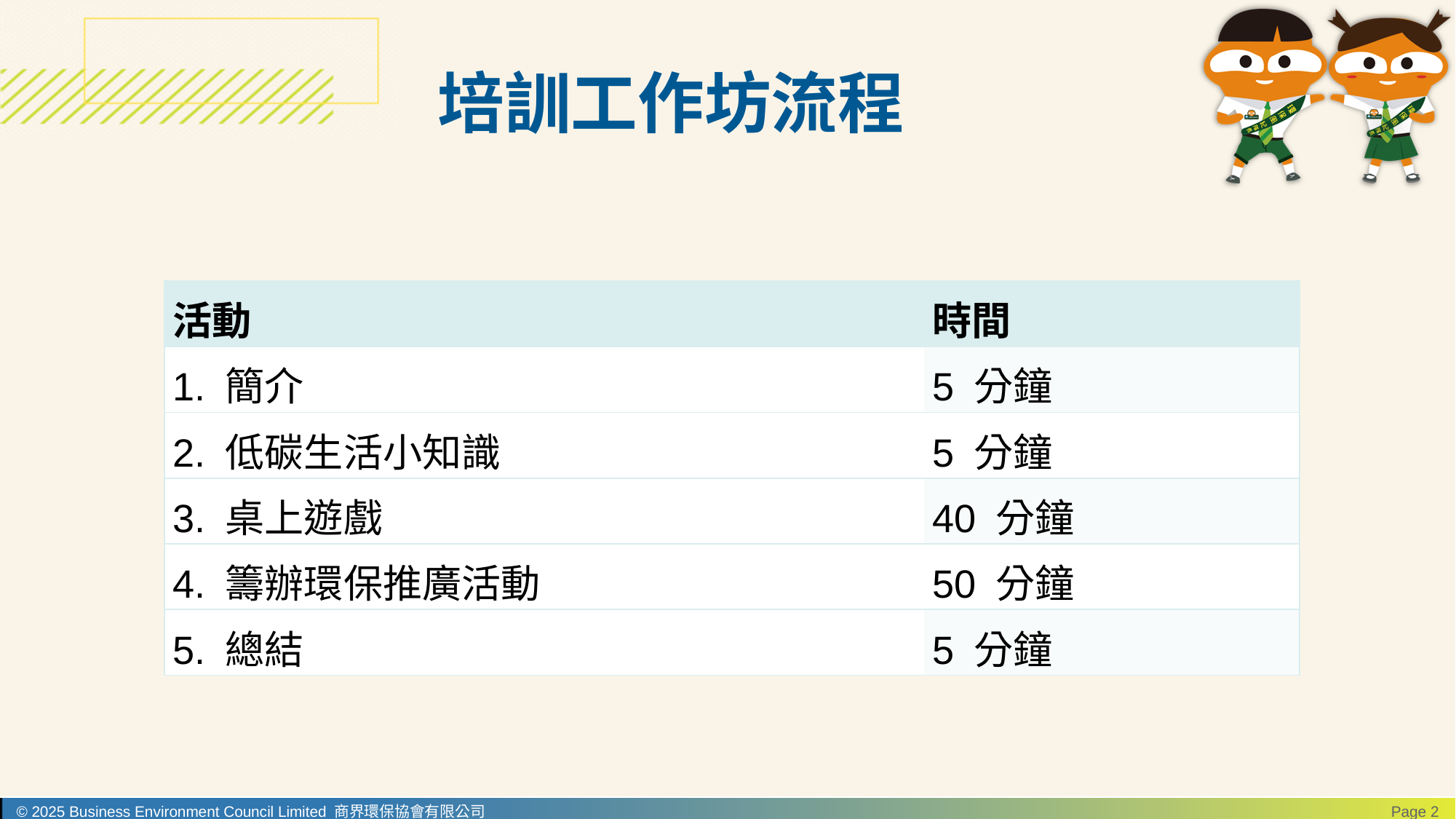

# 培訓工作坊流程
| 活動 | 時間 |
| --- | --- |
| 1. 簡介 | 5 分鐘 |
| 2. 低碳生活小知識 | 5 分鐘 |
| 3. 桌上遊戲 | 40 分鐘 |
| 4. 籌辦環保推廣活動 | 50 分鐘 |
| 5. 總結 | 5 分鐘 |
© 2025 Business Environment Council Limited 商界環保協會有限公司
Page 2